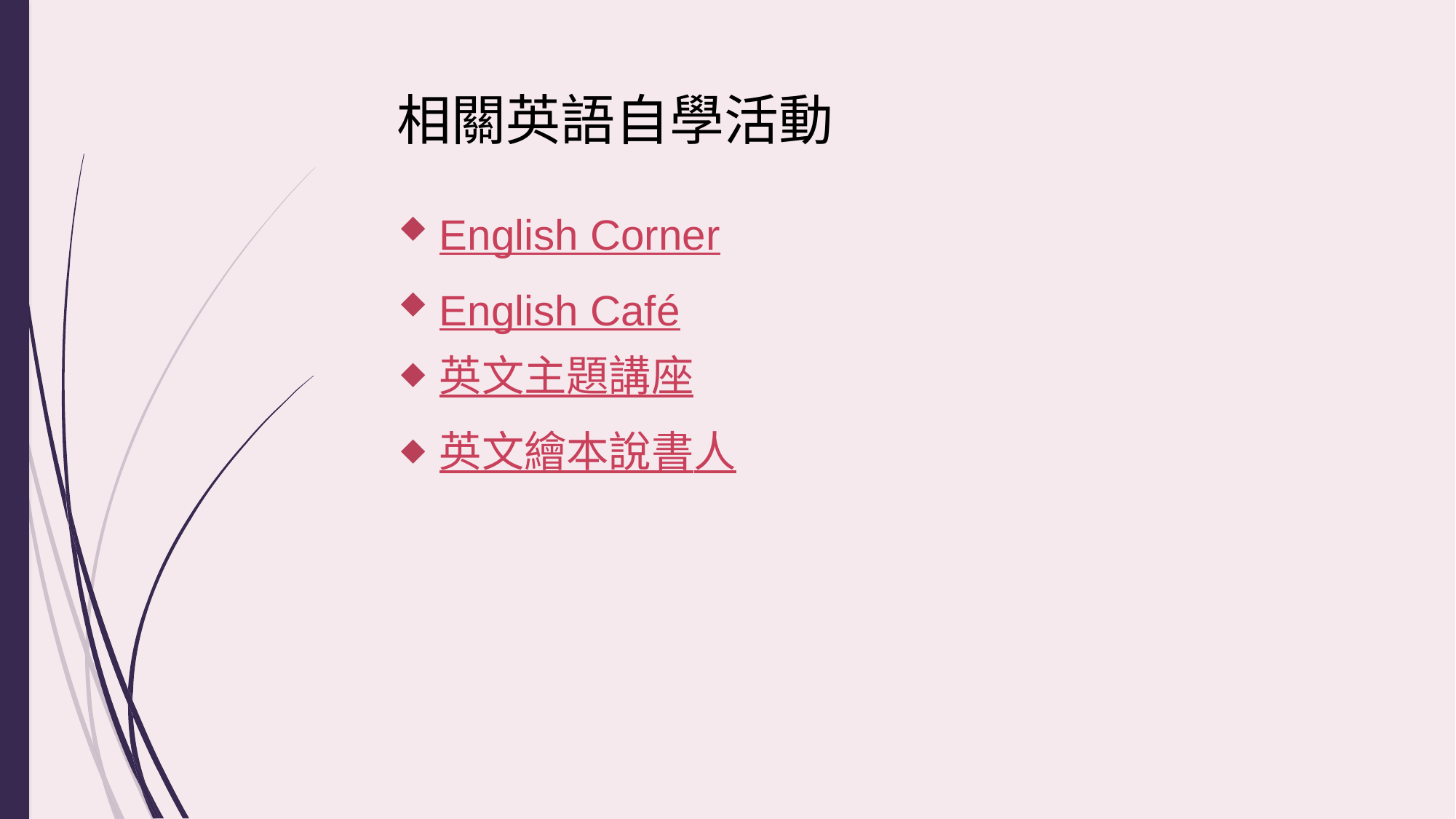

相關英語自學活動
English Corner
English Café
英文主題講座
英文繪本說書人